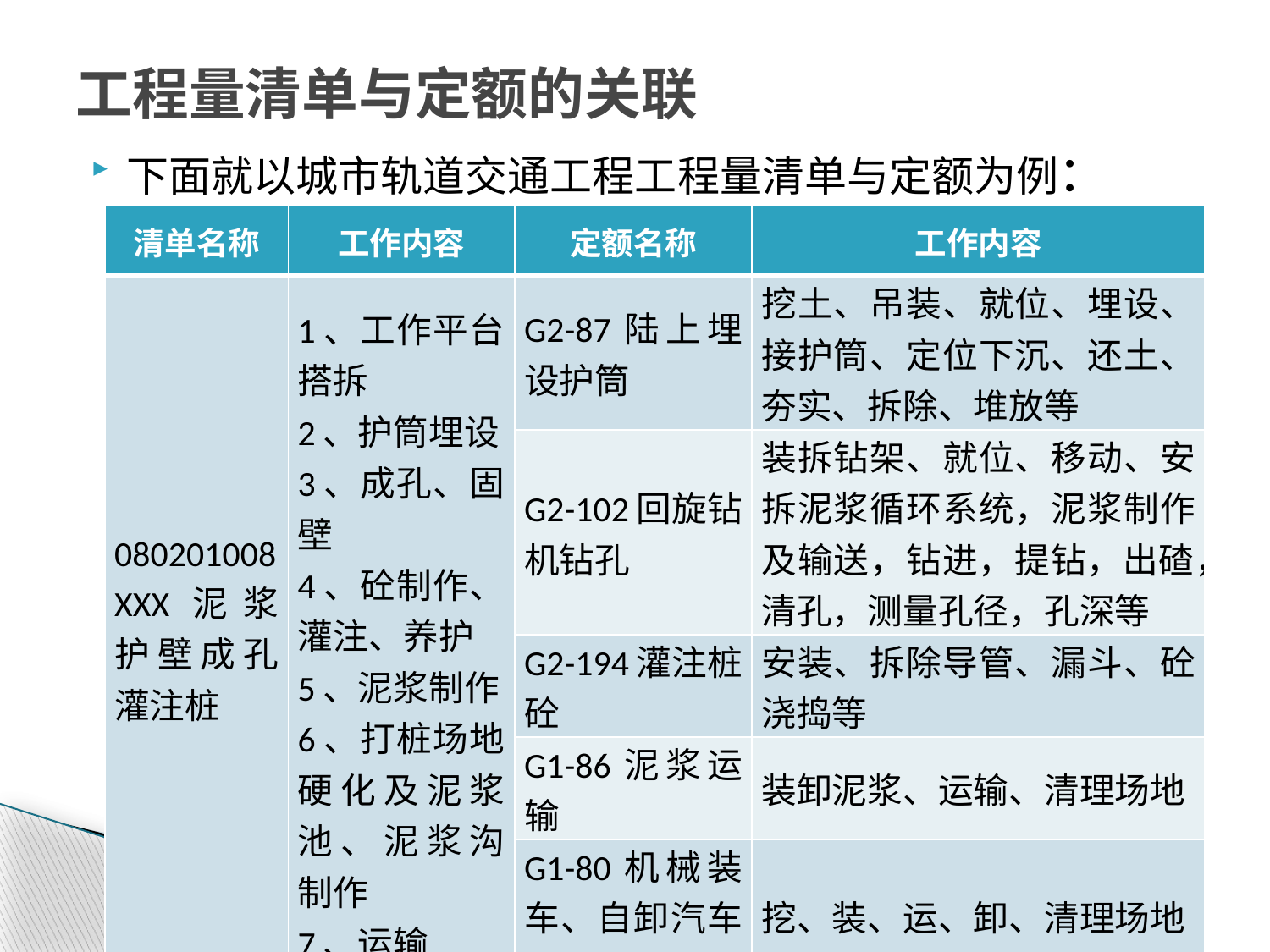

# 工程量清单与定额的关联
下面就以城市轨道交通工程工程量清单与定额为例：

| 清单名称 | 工作内容 | 定额名称 | 工作内容 |
| --- | --- | --- | --- |
| 080201008XXX泥浆护壁成孔灌注桩 | 1、工作平台搭拆 2、护筒埋设 3、成孔、固壁 4、砼制作、灌注、养护 5、泥浆制作 6、打桩场地硬化及泥浆池、泥浆沟制作 7、运输 | G2-87陆上埋设护筒 | 挖土、吊装、就位、埋设、接护筒、定位下沉、还土、夯实、拆除、堆放等 |
|  |  | G2-102回旋钻机钻孔 | 装拆钻架、就位、移动、安拆泥浆循环系统，泥浆制作及输送，钻进，提钻，出碴，清孔，测量孔径，孔深等 |
|  |  | G2-194灌注桩砼 | 安装、拆除导管、漏斗、砼浇捣等 |
|  |  | G1-86泥浆运输 | 装卸泥浆、运输、清理场地 |
|  |  | G1-80机械装车、自卸汽车运淤泥 | 挖、装、运、卸、清理场地 |